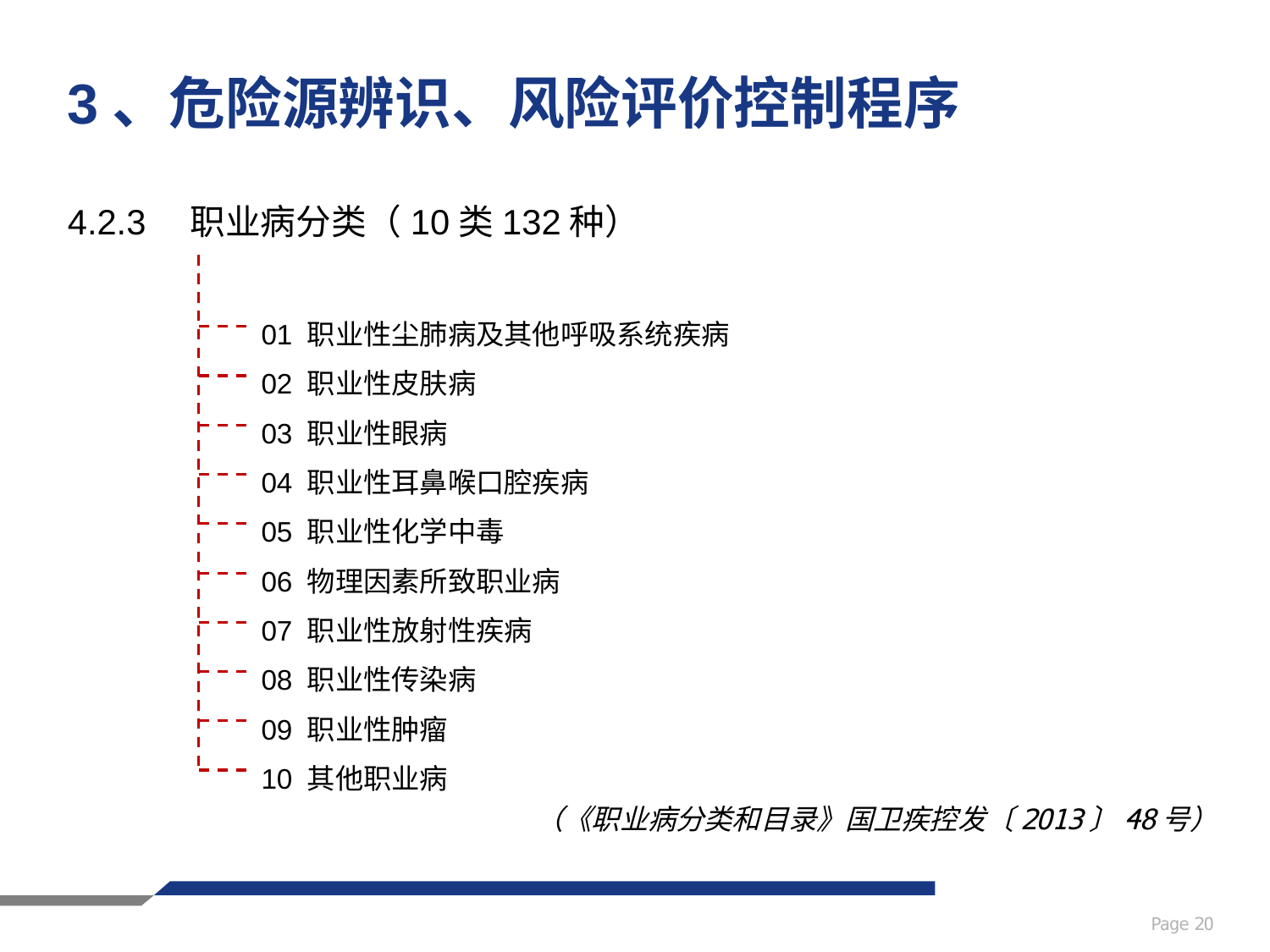

# 3、危险源辨识、风险评价控制程序
4.2.3　职业病分类（10类132种）
01 职业性尘肺病及其他呼吸系统疾病
02 职业性皮肤病
03 职业性眼病
04 职业性耳鼻喉口腔疾病
05 职业性化学中毒
06 物理因素所致职业病
07 职业性放射性疾病
08 职业性传染病
09 职业性肿瘤
10 其他职业病
（《职业病分类和目录》国卫疾控发〔2013〕48号）
Page 20